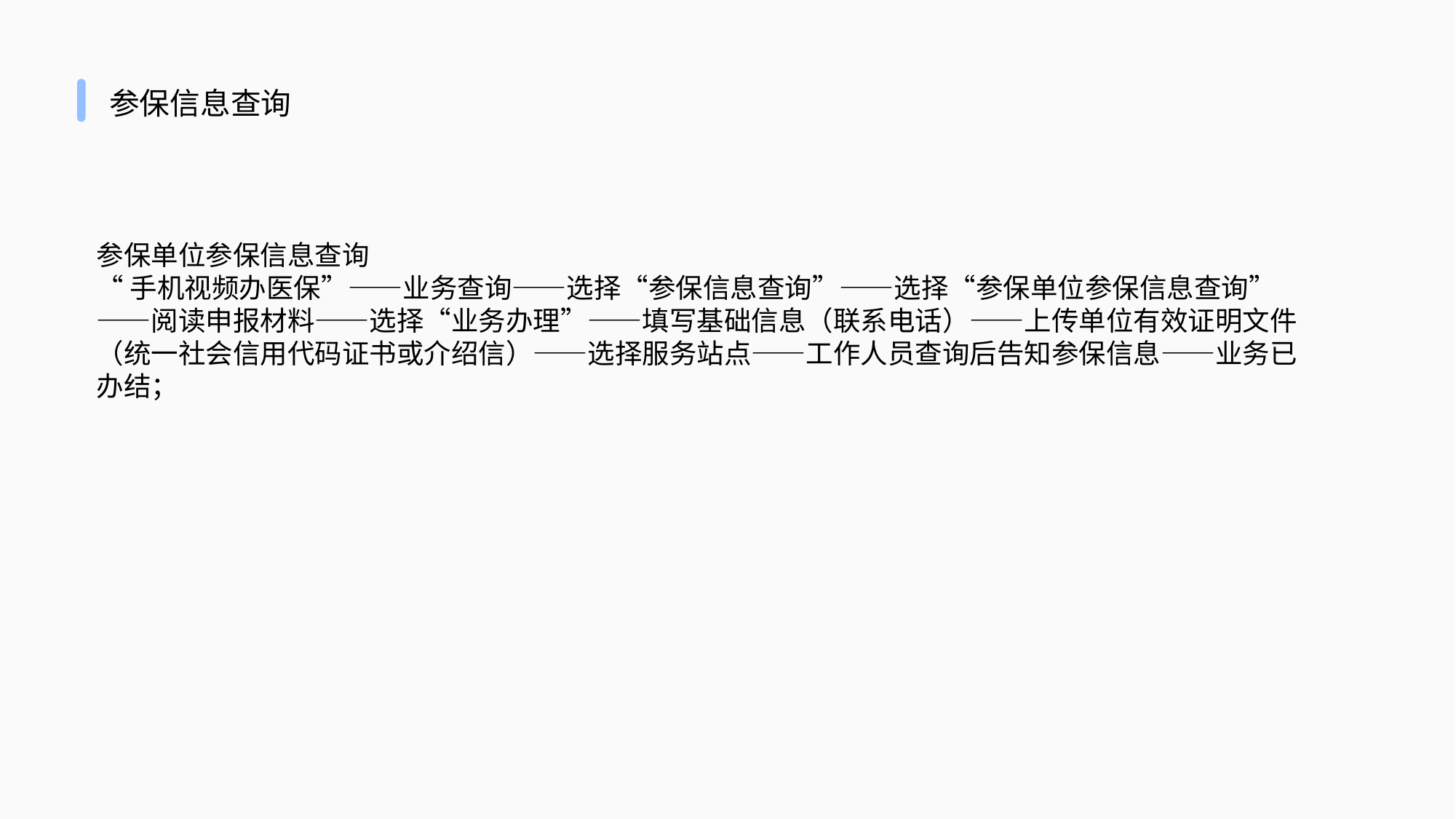

参保信息查询

参保单位参保信息查询
“手机视频办医保”——业务查询——选择“参保信息查询”——选择“参保单位参保信息查询”——阅读申报材料——选择“业务办理”——填写基础信息（联系电话）——上传单位有效证明文件（统一社会信用代码证书或介绍信）——选择服务站点——工作人员查询后告知参保信息——业务已办结；